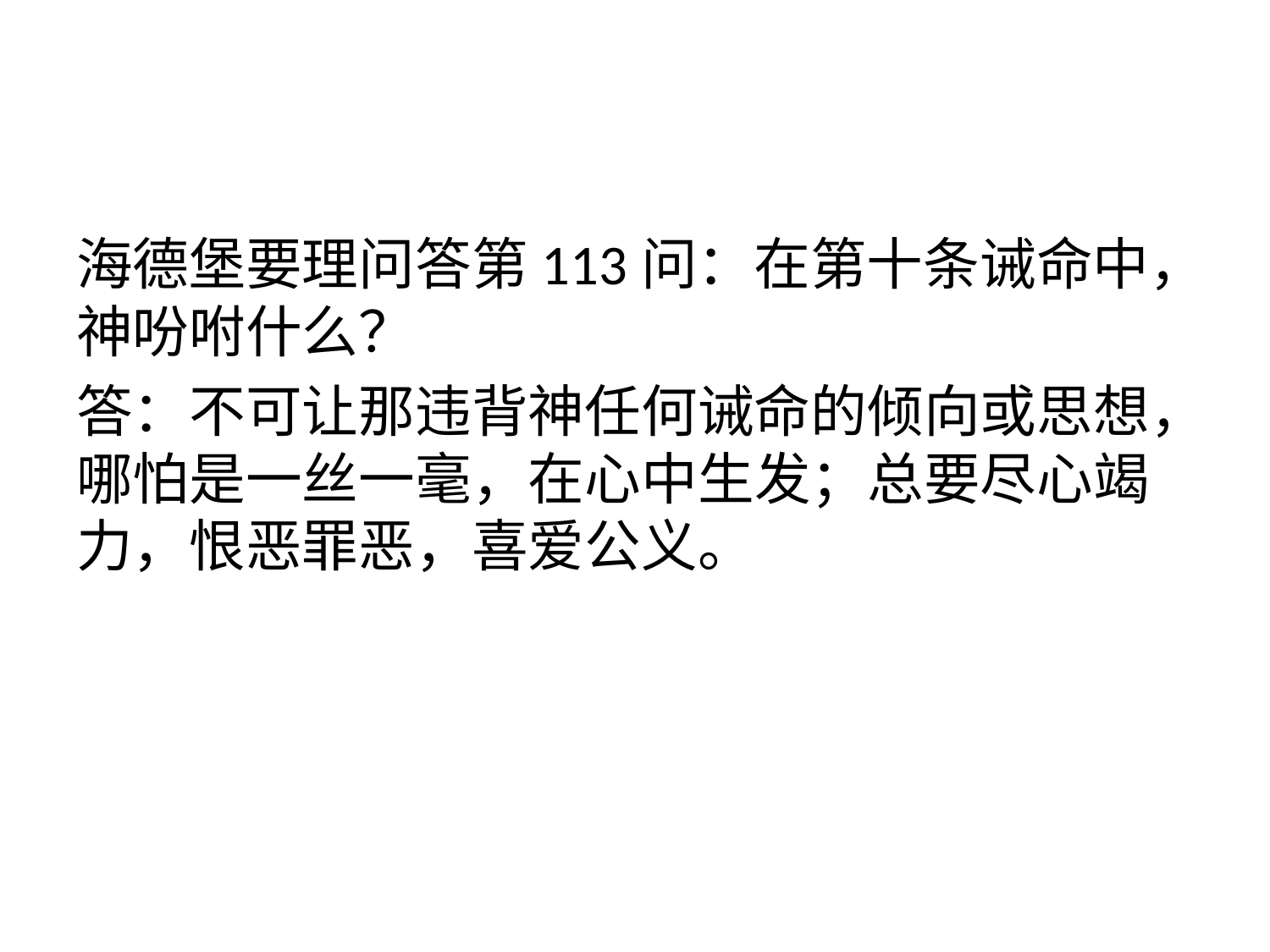

#
海德堡要理问答第113问：在第十条诫命中，神吩咐什么？
答：不可让那违背神任何诫命的倾向或思想，哪怕是一丝一毫，在心中生发；总要尽心竭力，恨恶罪恶，喜爱公义。